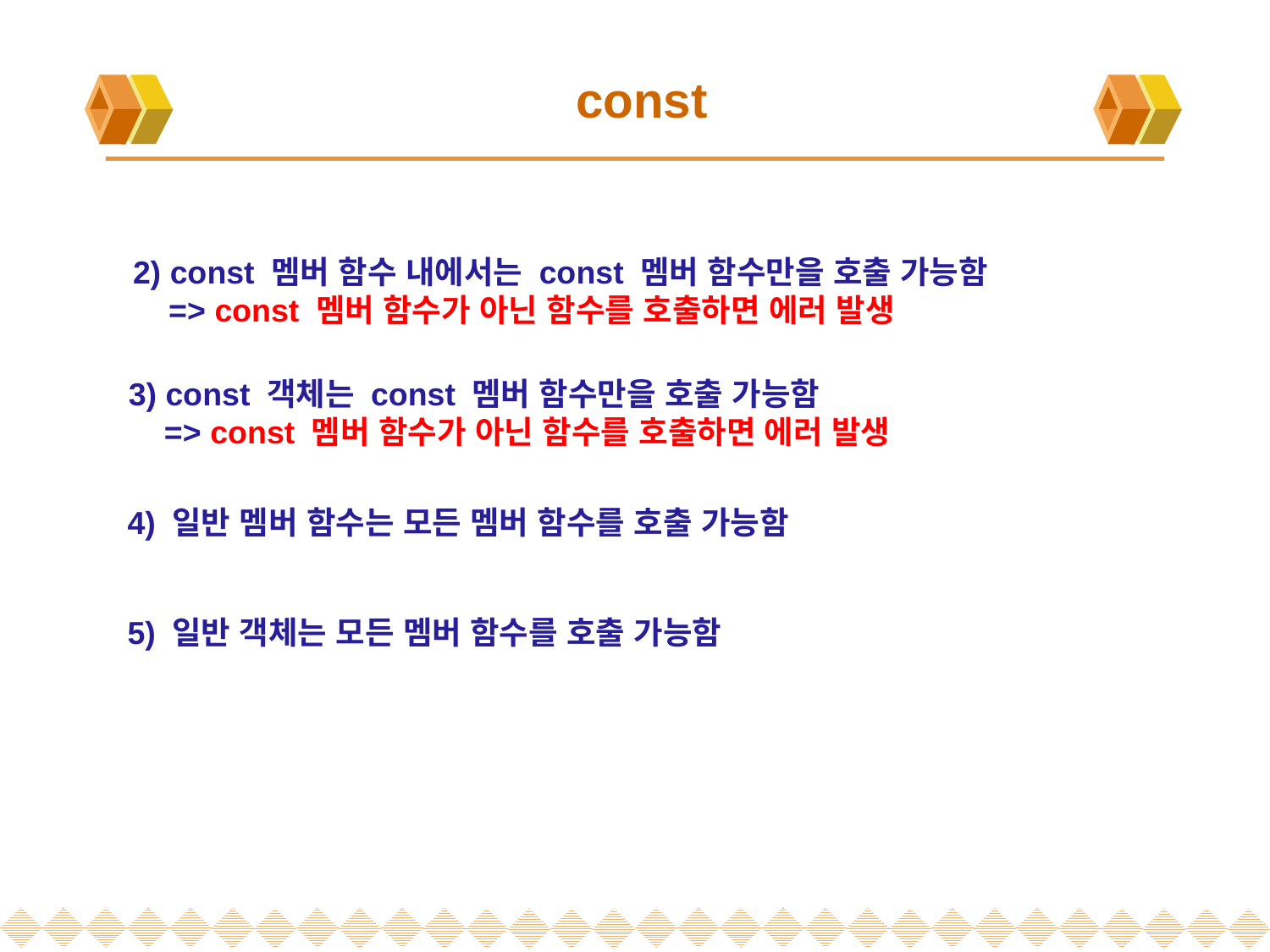

# const
2) const 멤버 함수 내에서는 const 멤버 함수만을 호출 가능함
    => const 멤버 함수가 아닌 함수를 호출하면 에러 발생
3) const 객체는 const 멤버 함수만을 호출 가능함
    => const 멤버 함수가 아닌 함수를 호출하면 에러 발생

4) 일반 멤버 함수는 모든 멤버 함수를 호출 가능함

5) 일반 객체는 모든 멤버 함수를 호출 가능함